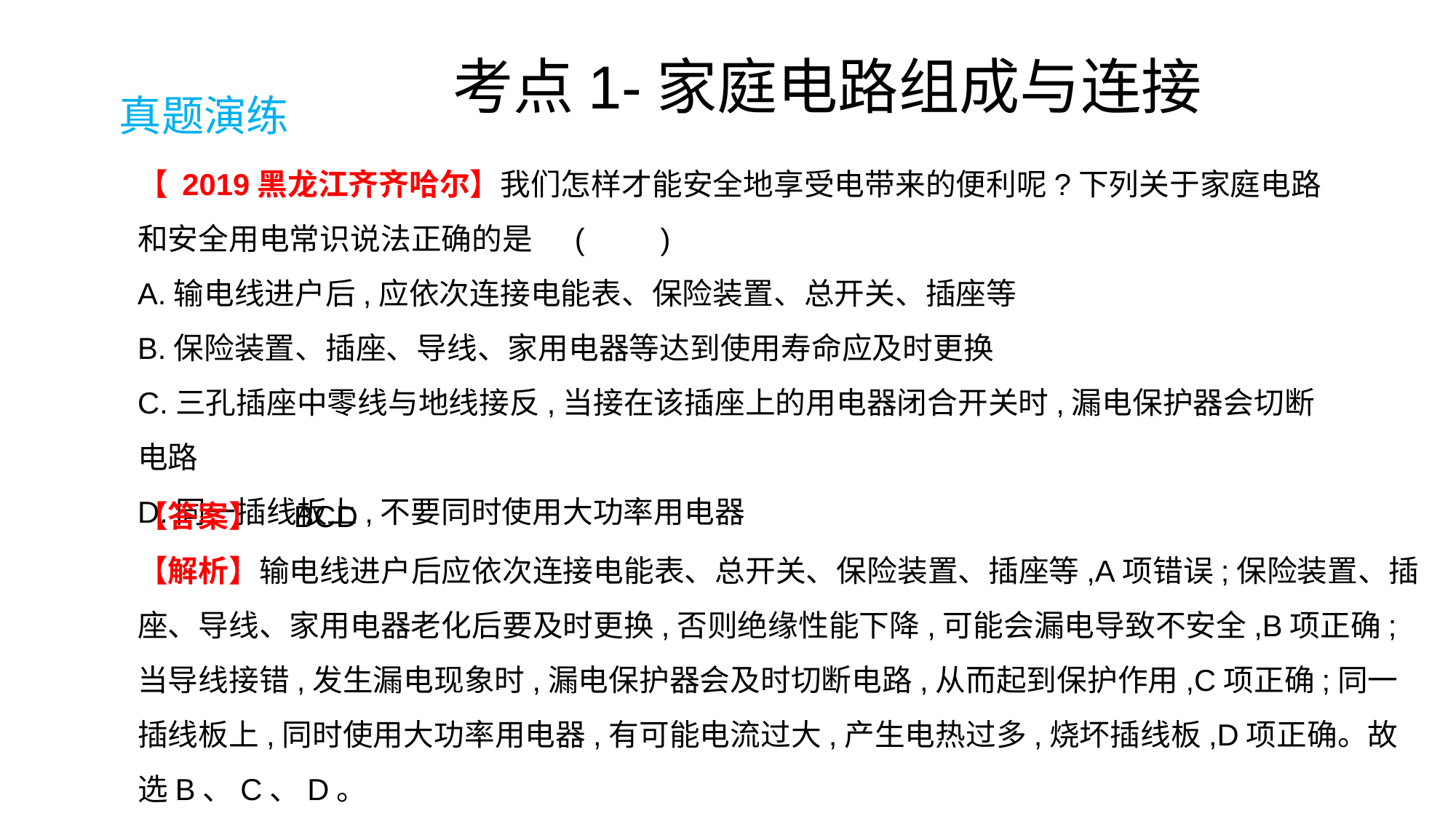

考点1-家庭电路组成与连接
真题演练
【 2019黑龙江齐齐哈尔】我们怎样才能安全地享受电带来的便利呢?下列关于家庭电路和安全用电常识说法正确的是 (　　)
A.输电线进户后,应依次连接电能表、保险装置、总开关、插座等
B.保险装置、插座、导线、家用电器等达到使用寿命应及时更换
C.三孔插座中零线与地线接反,当接在该插座上的用电器闭合开关时,漏电保护器会切断电路
D.同一插线板上,不要同时使用大功率用电器
【答案】    BCD
【解析】输电线进户后应依次连接电能表、总开关、保险装置、插座等,A项错误;保险装置、插座、导线、家用电器老化后要及时更换,否则绝缘性能下降,可能会漏电导致不安全,B项正确;当导线接错,发生漏电现象时,漏电保护器会及时切断电路,从而起到保护作用,C项正确;同一插线板上,同时使用大功率用电器,有可能电流过大,产生电热过多,烧坏插线板,D项正确。故选B、C、D。